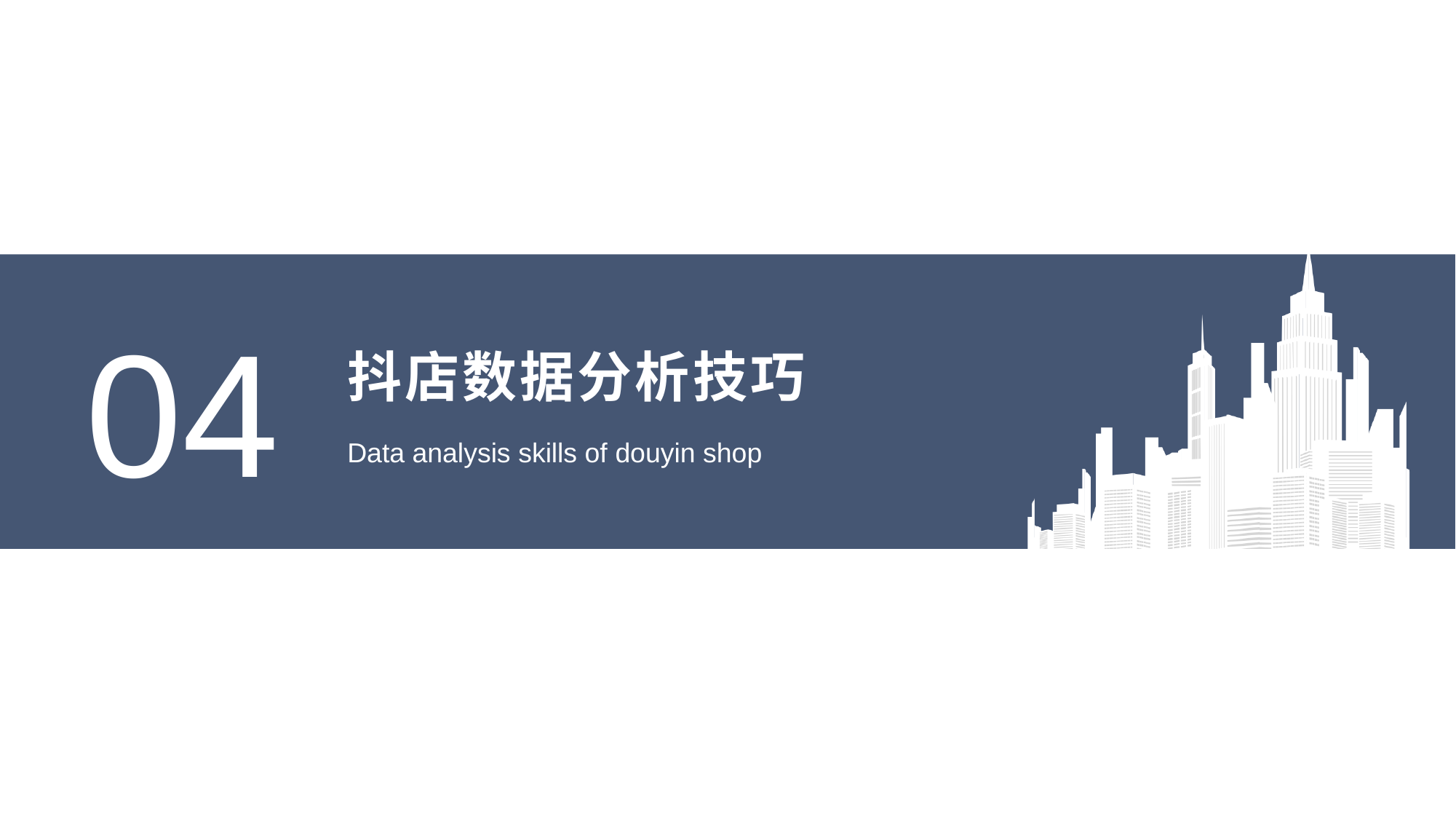

04
# 抖店数据分析技巧
Data analysis skills of douyin shop